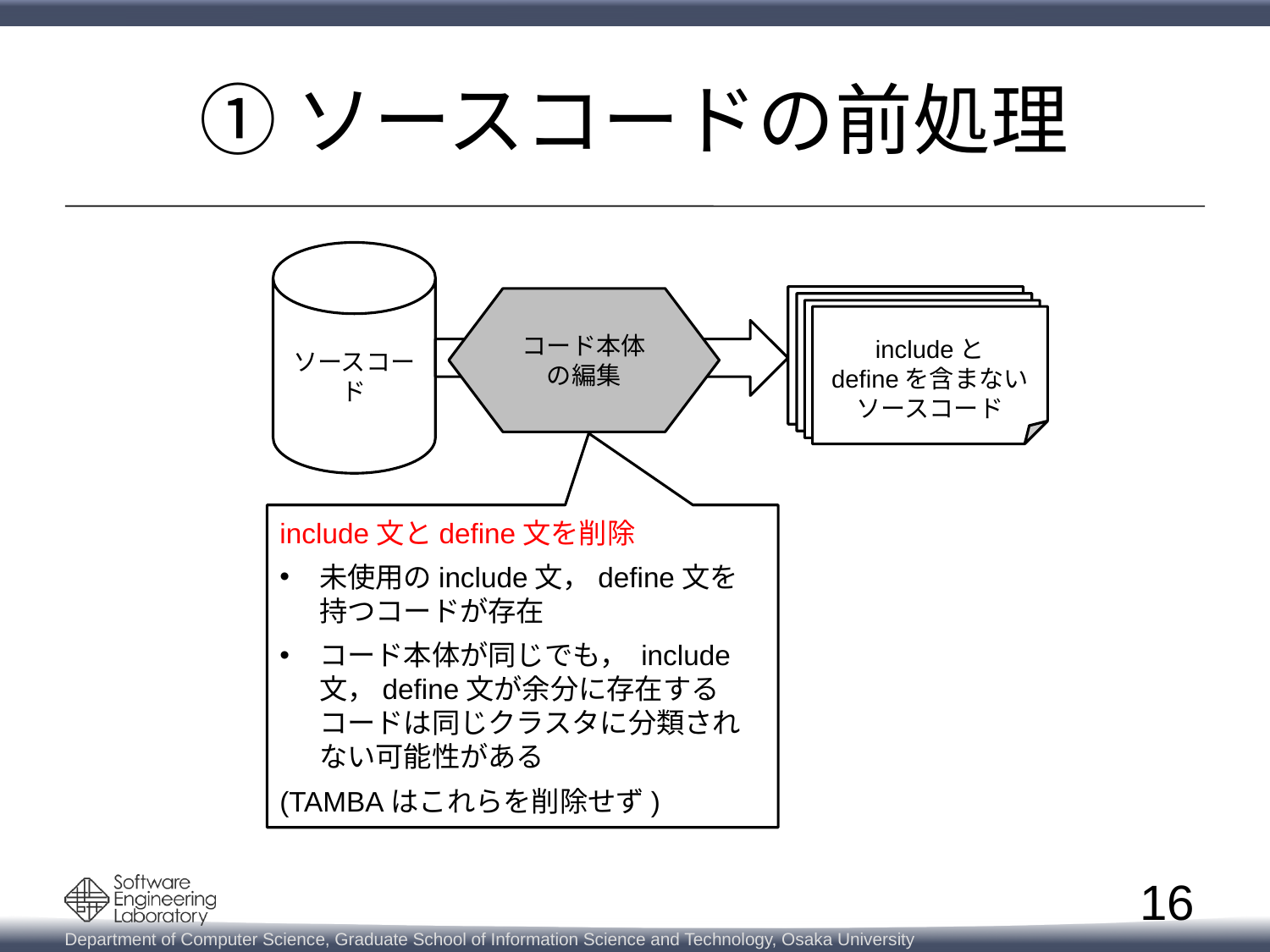

# ①ソースコードの前処理
ソースコード

includeと
defineを含まないソースコード
コード本体の編集

include文とdefine文を削除
未使用のinclude文，define文を持つコードが存在
コード本体が同じでも， include文，define文が余分に存在するコードは同じクラスタに分類されない可能性がある
(TAMBAはこれらを削除せず)
16